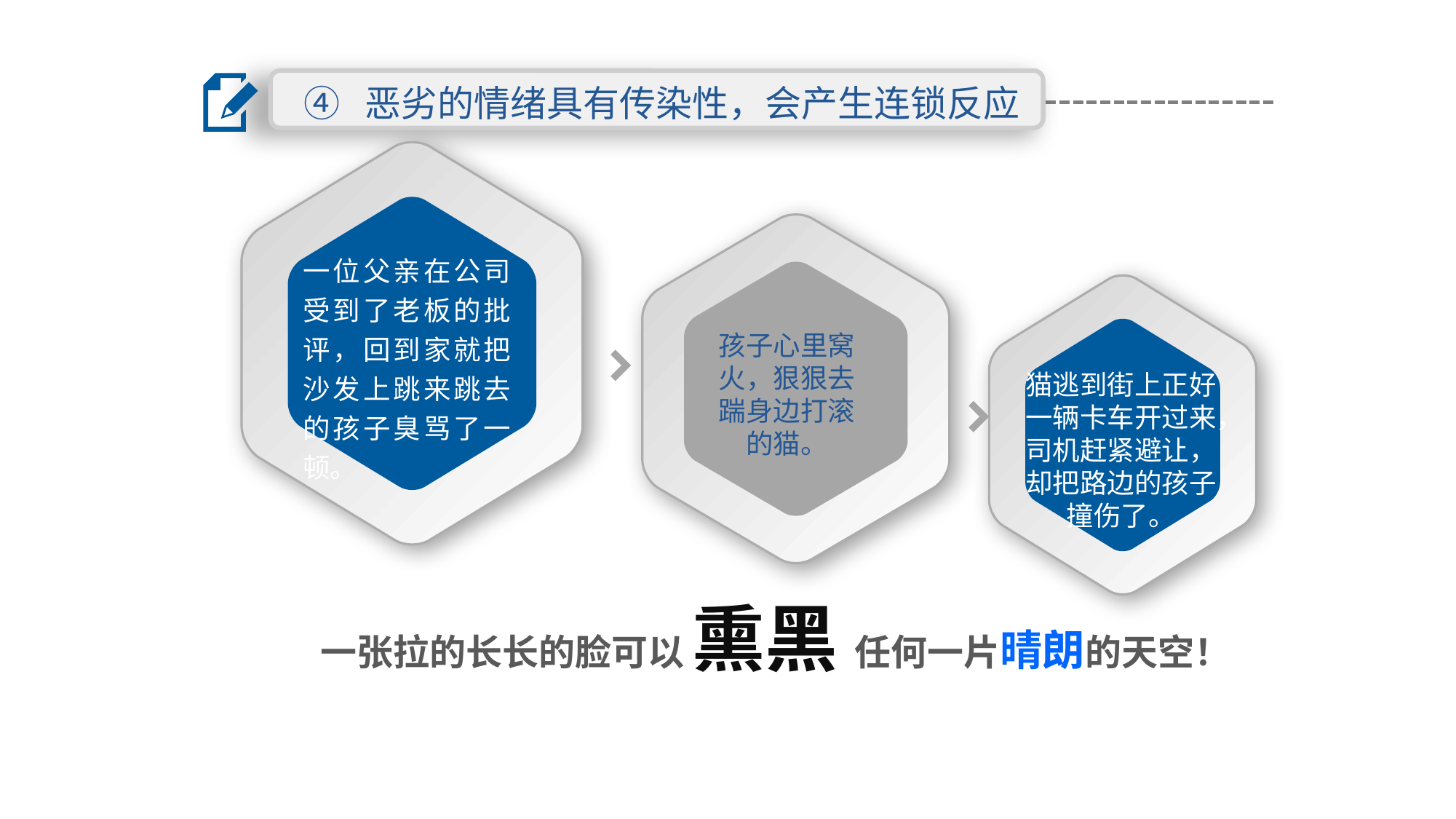

④  恶劣的情绪具有传染性，会产生连锁反应

一位父亲在公司受到了老板的批评，回到家就把沙发上跳来跳去的孩子臭骂了一顿。

孩子心里窝火，狠狠去踹身边打滚的猫。

猫逃到街上正好一辆卡车开过来，司机赶紧避让，却把路边的孩子撞伤了。

一张拉的长长的脸可以 熏黑 任何一片晴朗的天空！